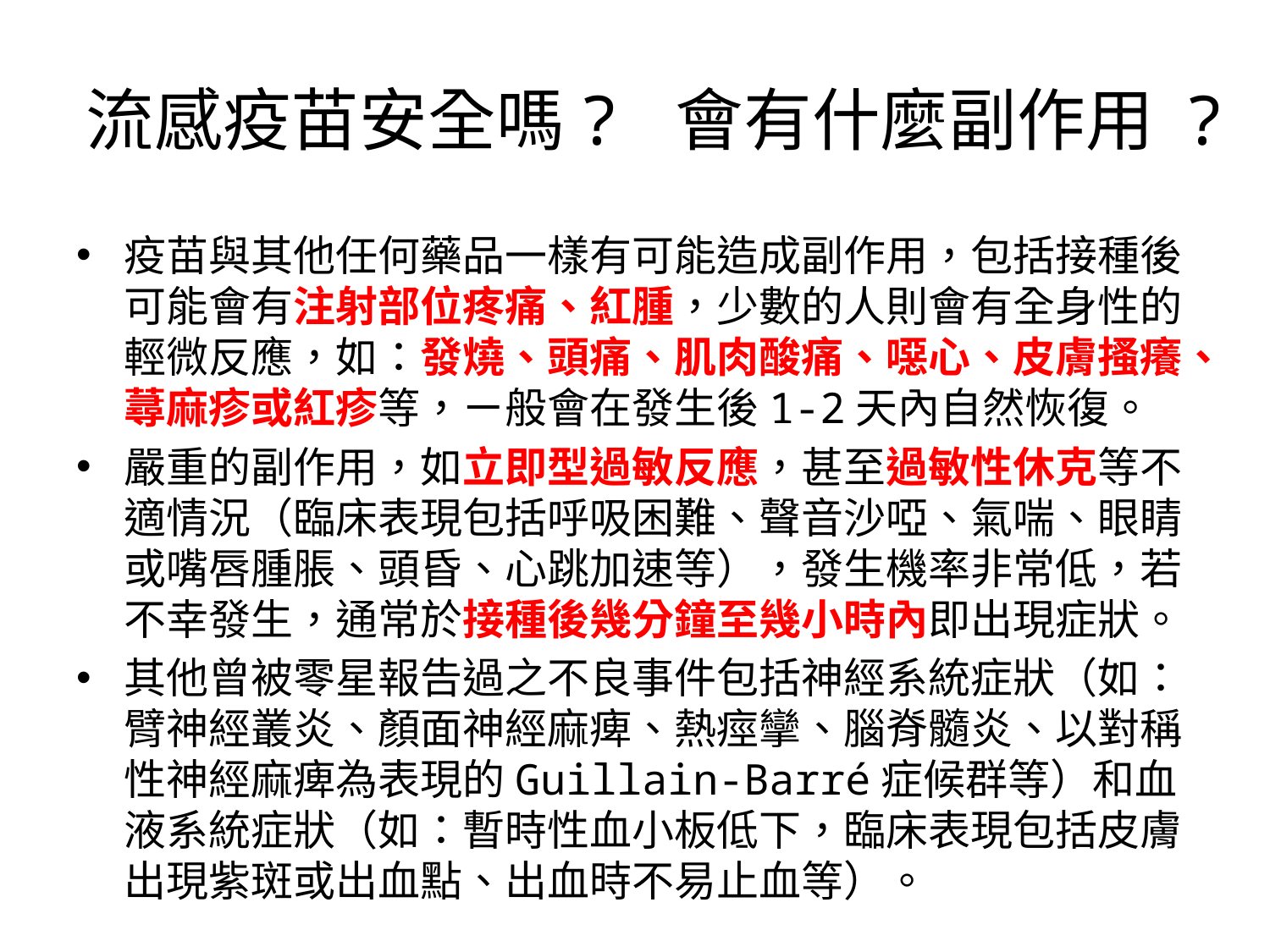

# 流感疫苗安全嗎? 會有什麼副作用 ?
疫苗與其他任何藥品一樣有可能造成副作用，包括接種後可能會有注射部位疼痛、紅腫，少數的人則會有全身性的輕微反應，如：發燒、頭痛、肌肉酸痛、噁心、皮膚搔癢、蕁麻疹或紅疹等，ㄧ般會在發生後1-2天內自然恢復。
嚴重的副作用，如立即型過敏反應，甚至過敏性休克等不適情況（臨床表現包括呼吸困難、聲音沙啞、氣喘、眼睛或嘴唇腫脹、頭昏、心跳加速等），發生機率非常低，若不幸發生，通常於接種後幾分鐘至幾小時內即出現症狀。
其他曾被零星報告過之不良事件包括神經系統症狀（如：臂神經叢炎、顏面神經麻痺、熱痙攣、腦脊髓炎、以對稱性神經麻痺為表現的Guillain-Barré症候群等）和血液系統症狀（如：暫時性血小板低下，臨床表現包括皮膚出現紫斑或出血點、出血時不易止血等）。